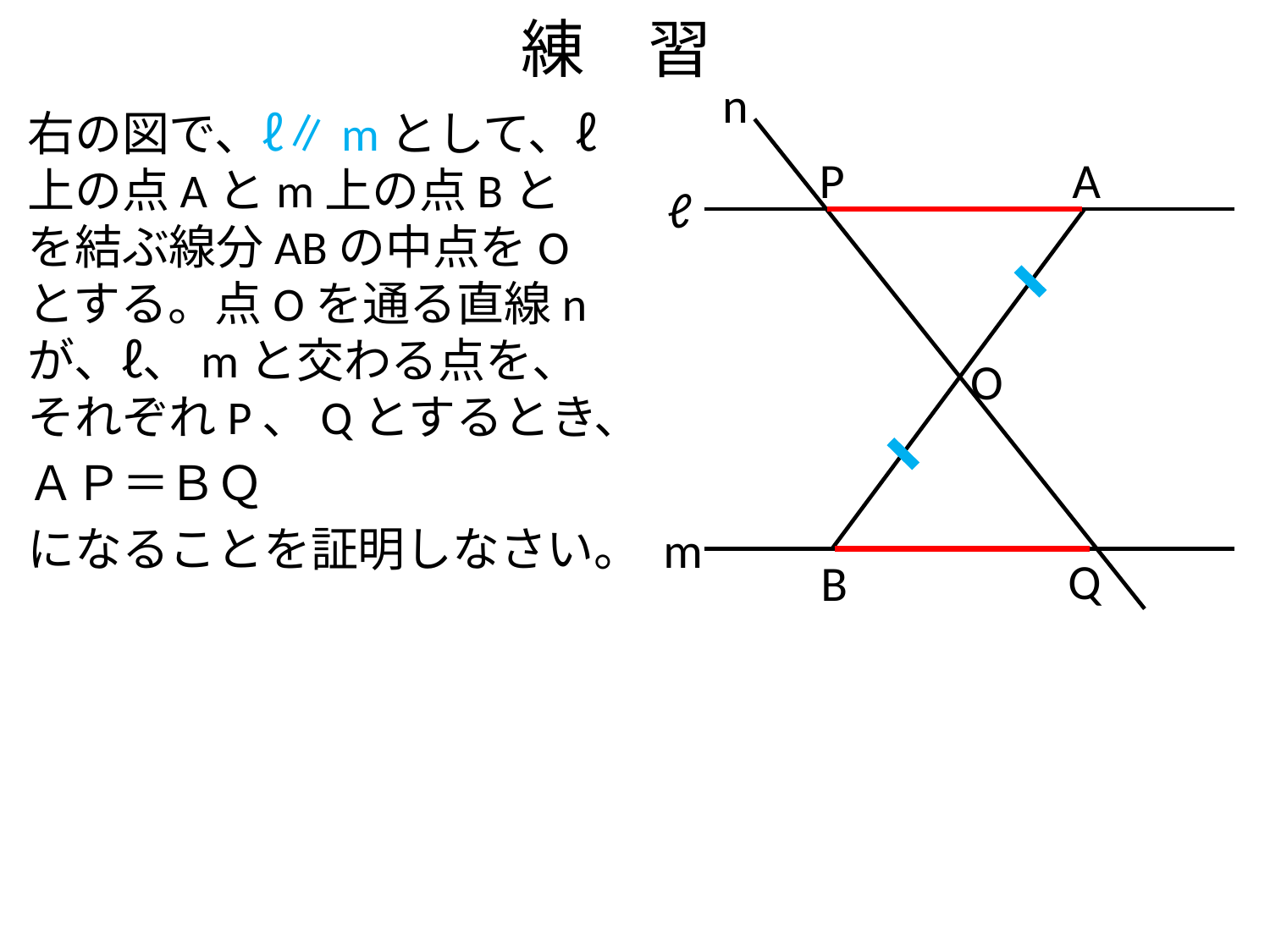

# 練　習
n
右の図で、ℓ∥mとして、ℓ上の点Aとm上の点Bとを結ぶ線分ABの中点をOとする。点Oを通る直線nが、ℓ、mと交わる点を、それぞれP、Qとするとき、
ＡＰ＝ＢＱ
になることを証明しなさい。
P
A
ℓ
O
m
Q
B